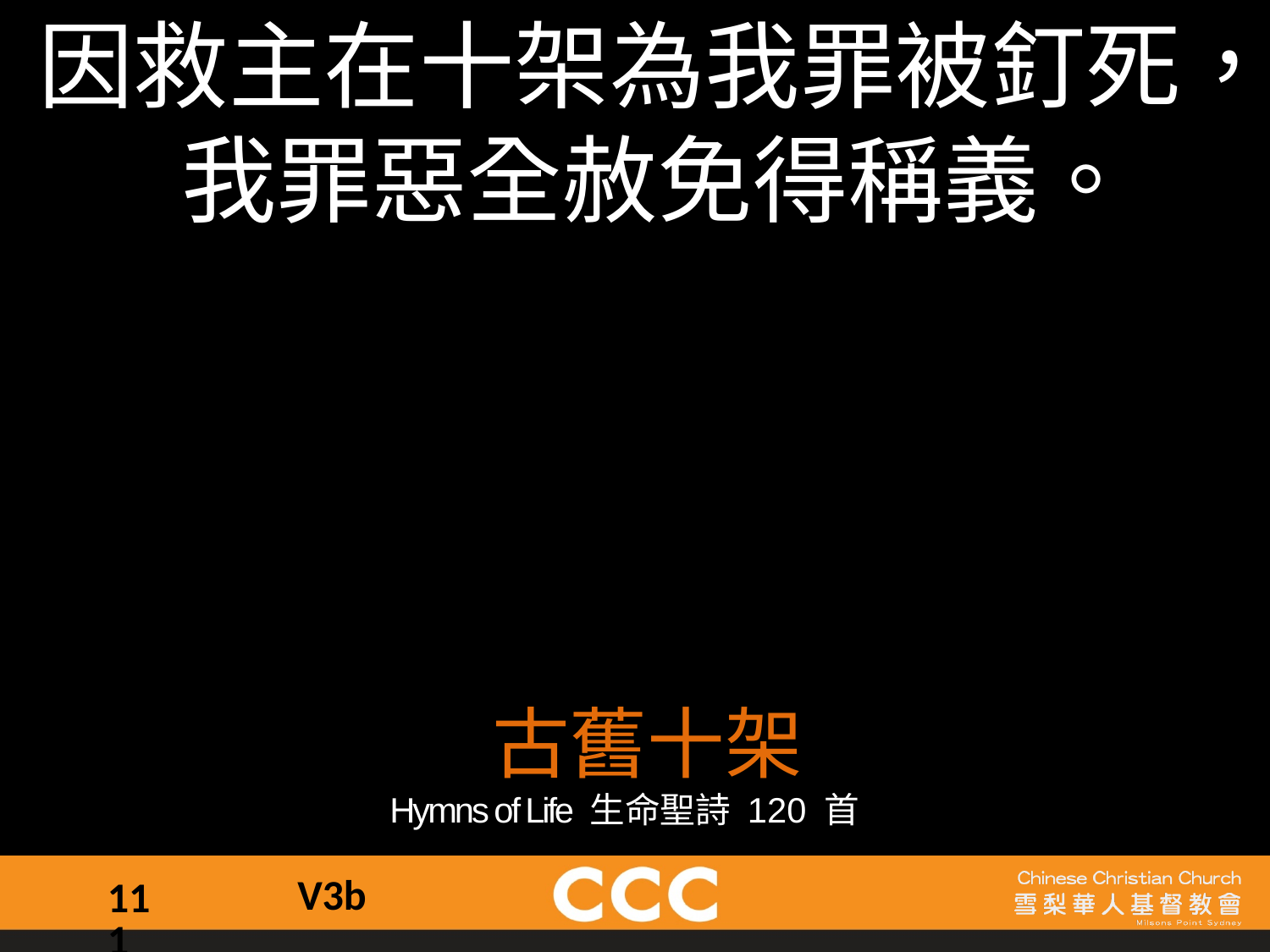

因救主在十架為我罪被釘死，我罪惡全赦免得稱義。
古舊十架
Hymns of Life 生命聖詩 120 首
V3b
111